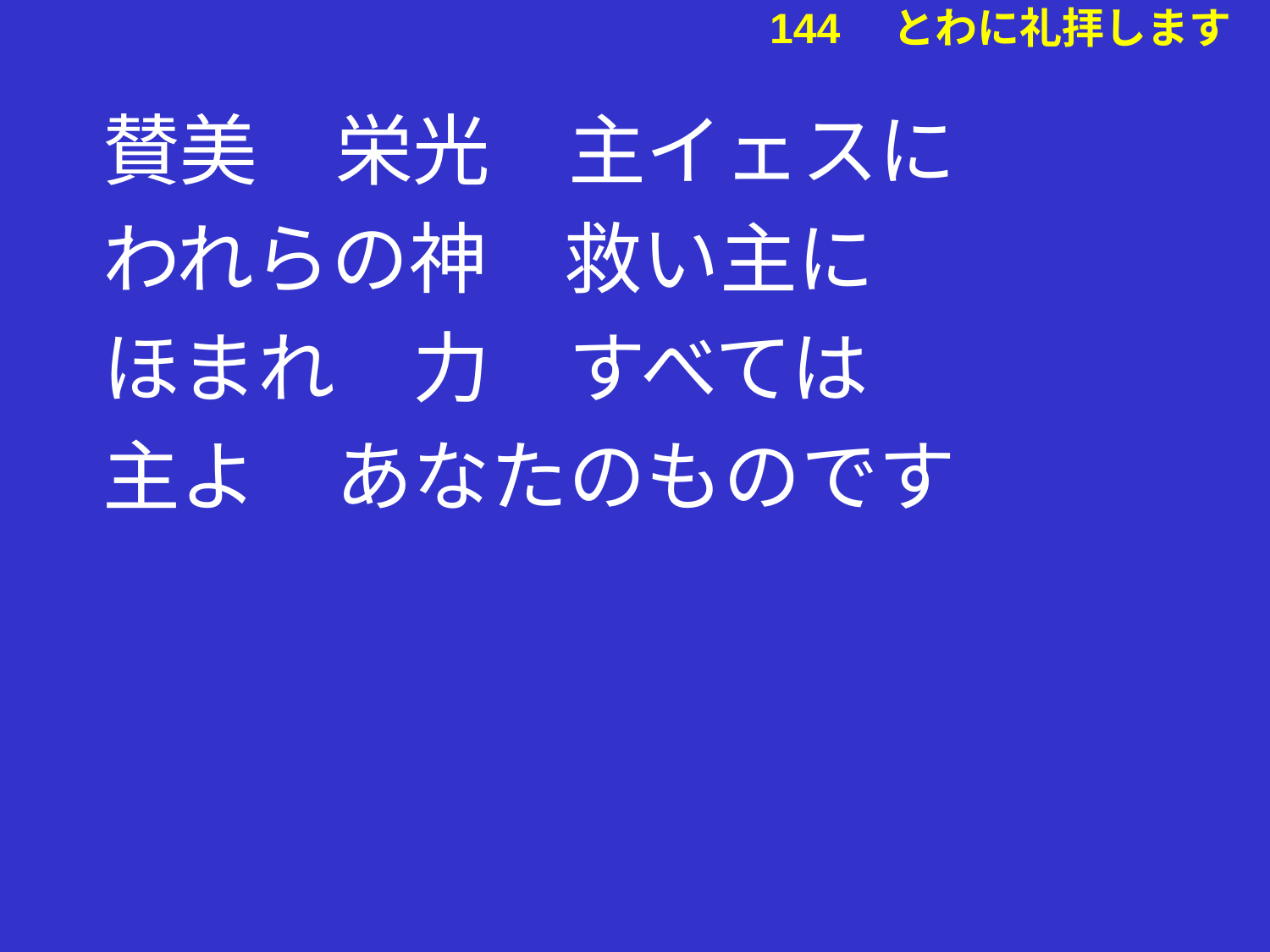

賛美　栄光　主イェスに
われらの神　救い主に
ほまれ　力　すべては
主よ　あなたのものです

# 144　とわに礼拝します